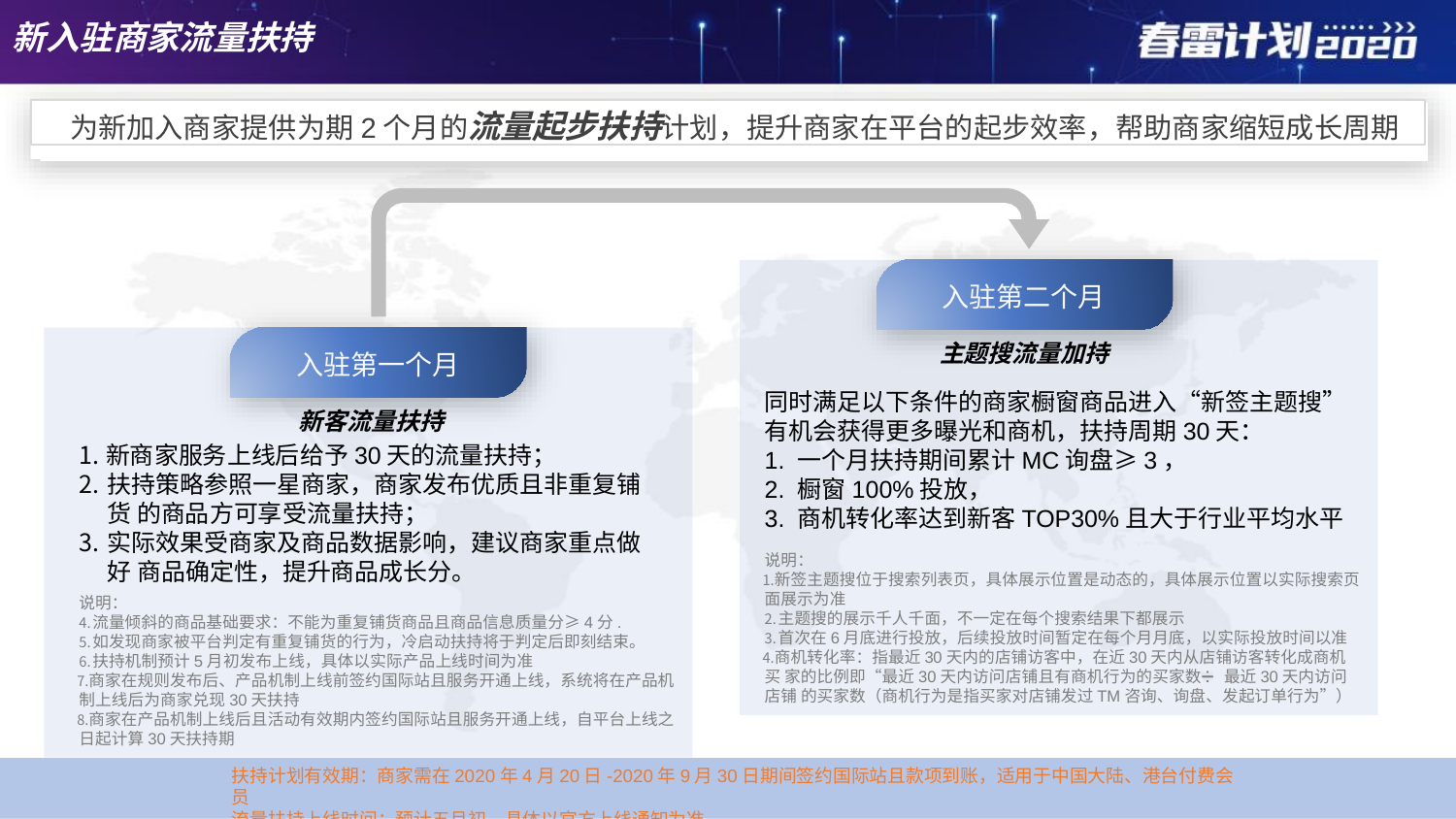

# 新入驻商家流量扶持

为新加入商家提供为期2个月的流量起步扶持计划，提升商家在平台的起步效率，帮助商家缩短成长周期

入驻第二个月
主题搜流量加持
同时满足以下条件的商家橱窗商品进入“新签主题搜” 有机会获得更多曝光和商机，扶持周期30天：
1. 一个月扶持期间累计MC询盘≥3，
2. 橱窗100%投放，
3. 商机转化率达到新客TOP30%且大于行业平均水平
说明：
新签主题搜位于搜索列表页，具体展示位置是动态的，具体展示位置以实际搜索页 面展示为准
主题搜的展示千人千面，不一定在每个搜索结果下都展示
首次在6月底进行投放，后续投放时间暂定在每个月月底，以实际投放时间以准
商机转化率：指最近30天内的店铺访客中，在近30天内从店铺访客转化成商机买 家的比例即“最近30天内访问店铺且有商机行为的买家数➗ 最近30天内访问店铺 的买家数（商机行为是指买家对店铺发过TM咨询、询盘、发起订单行为”）

入驻第一个月
新客流量扶持
新商家服务上线后给予30天的流量扶持；
扶持策略参照一星商家，商家发布优质且非重复铺货 的商品方可享受流量扶持；
实际效果受商家及商品数据影响，建议商家重点做好 商品确定性，提升商品成长分。
说明：
流量倾斜的商品基础要求：不能为重复铺货商品且商品信息质量分≥4分.
如发现商家被平台判定有重复铺货的行为，冷启动扶持将于判定后即刻结束。
扶持机制预计5月初发布上线，具体以实际产品上线时间为准
商家在规则发布后、产品机制上线前签约国际站且服务开通上线，系统将在产品机 制上线后为商家兑现30天扶持
商家在产品机制上线后且活动有效期内签约国际站且服务开通上线，自平台上线之 日起计算30天扶持期

扶持计划有效期：商家需在2020年4月20日-2020年9月30日期间签约国际站且款项到账，适用于中国大陆、港台付费会员
流量扶持上线时间：预计五月初，具体以官方上线通知为准